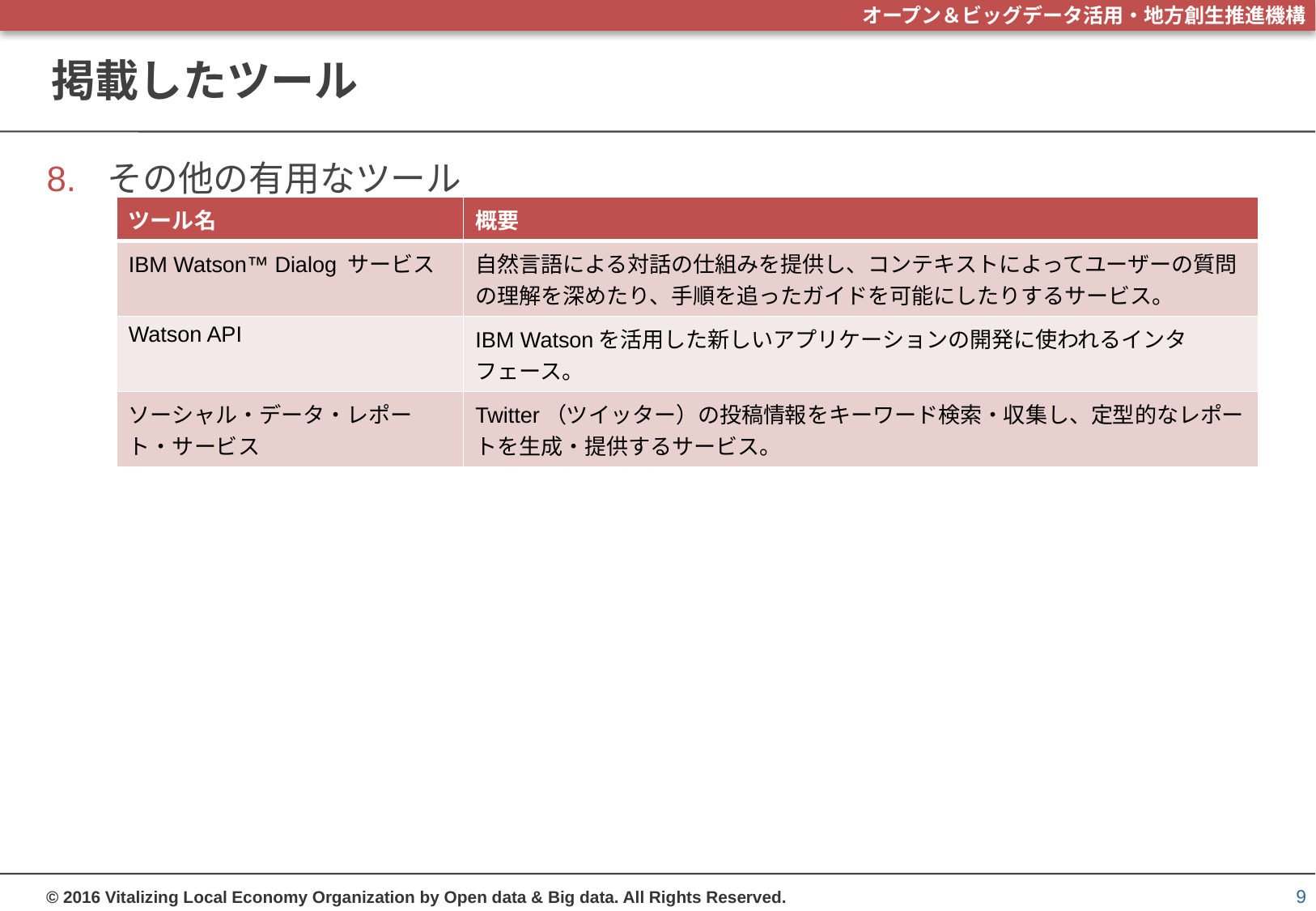

# 掲載したツール
その他の有用なツール

| ツール名 | 概要 |
| --- | --- |
| IBM Watson™ Dialog サービス | 自然言語による対話の仕組みを提供し、コンテキストによってユーザーの質問の理解を深めたり、手順を追ったガイドを可能にしたりするサービス。 |
| Watson API | IBM Watsonを活用した新しいアプリケーションの開発に使われるインタフェース。 |
| ソーシャル・データ・レポート・サービス | Twitter（ツイッター）の投稿情報をキーワード検索・収集し、定型的なレポートを生成・提供するサービス。 |
9